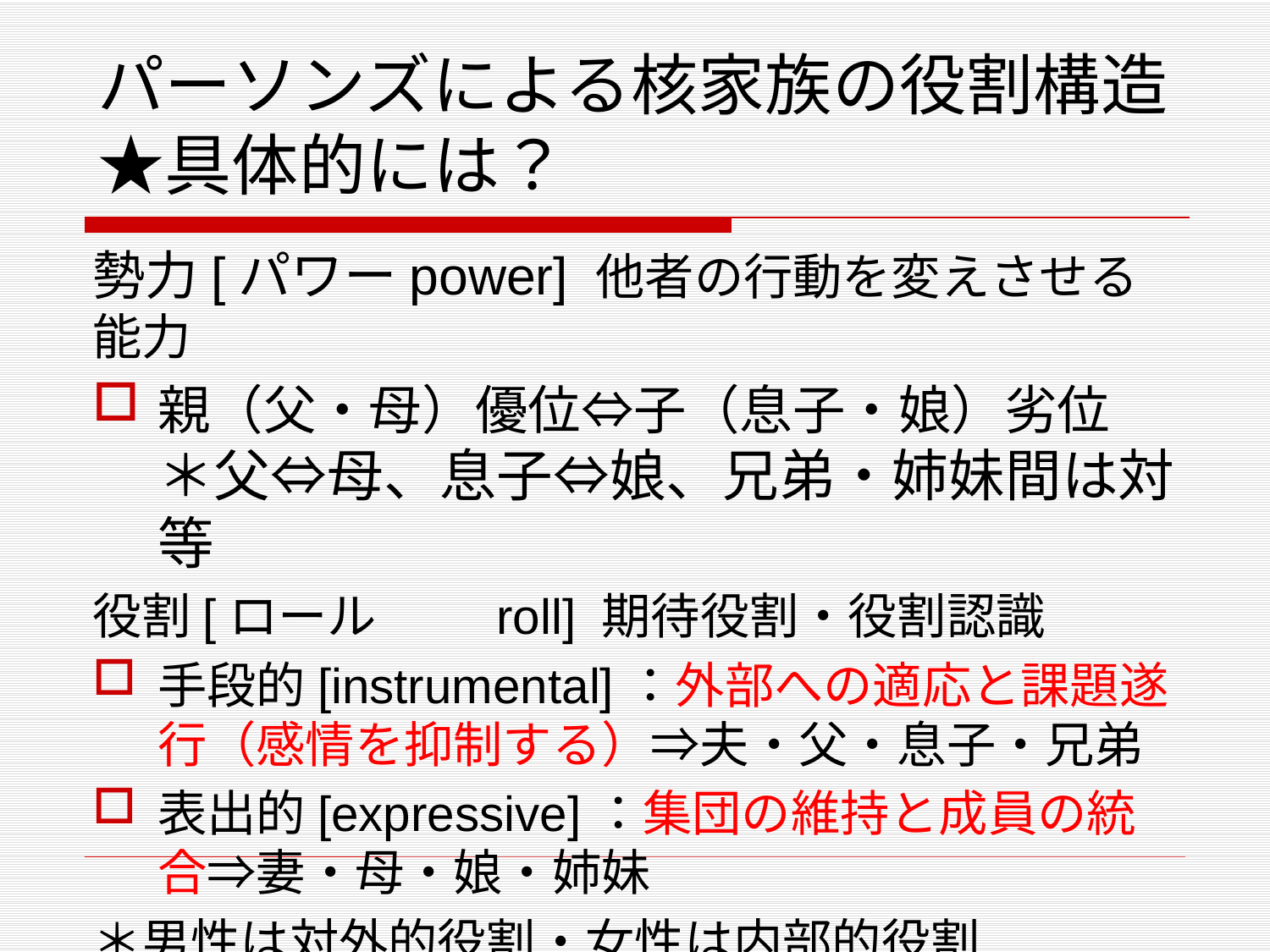

# パーソンズによる核家族の役割構造 ★具体的には？
勢力[パワーpower] 他者の行動を変えさせる能力
親（父・母）優位⇔子（息子・娘）劣位　＊父⇔母、息子⇔娘、兄弟・姉妹間は対等
役割[ロール	 roll] 期待役割・役割認識
手段的[instrumental]：外部への適応と課題遂行（感情を抑制する）⇒夫・父・息子・兄弟
表出的[expressive]：集団の維持と成員の統合⇒妻・母・娘・姉妹
＊男性は対外的役割・女性は内部的役割